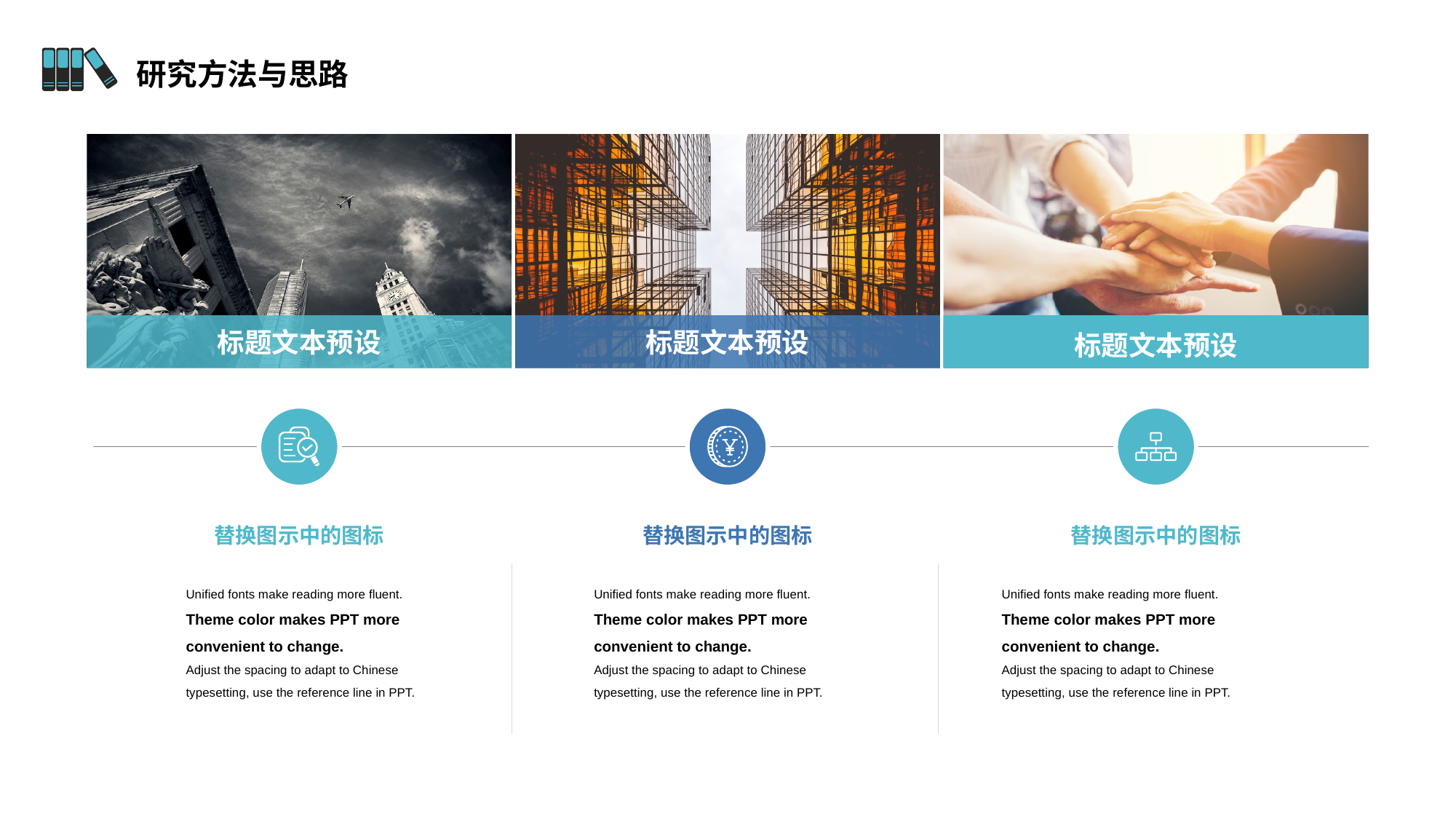

研究方法与思路

标题文本预设
标题文本预设
标题文本预设

替换图示中的图标
替换图示中的图标
替换图示中的图标
Unified fonts make reading more fluent.
Theme color makes PPT more convenient to change.
Adjust the spacing to adapt to Chinese typesetting, use the reference line in PPT.

Unified fonts make reading more fluent.
Theme color makes PPT more convenient to change.
Adjust the spacing to adapt to Chinese typesetting, use the reference line in PPT.

Unified fonts make reading more fluent.
Theme color makes PPT more convenient to change.
Adjust the spacing to adapt to Chinese typesetting, use the reference line in PPT.